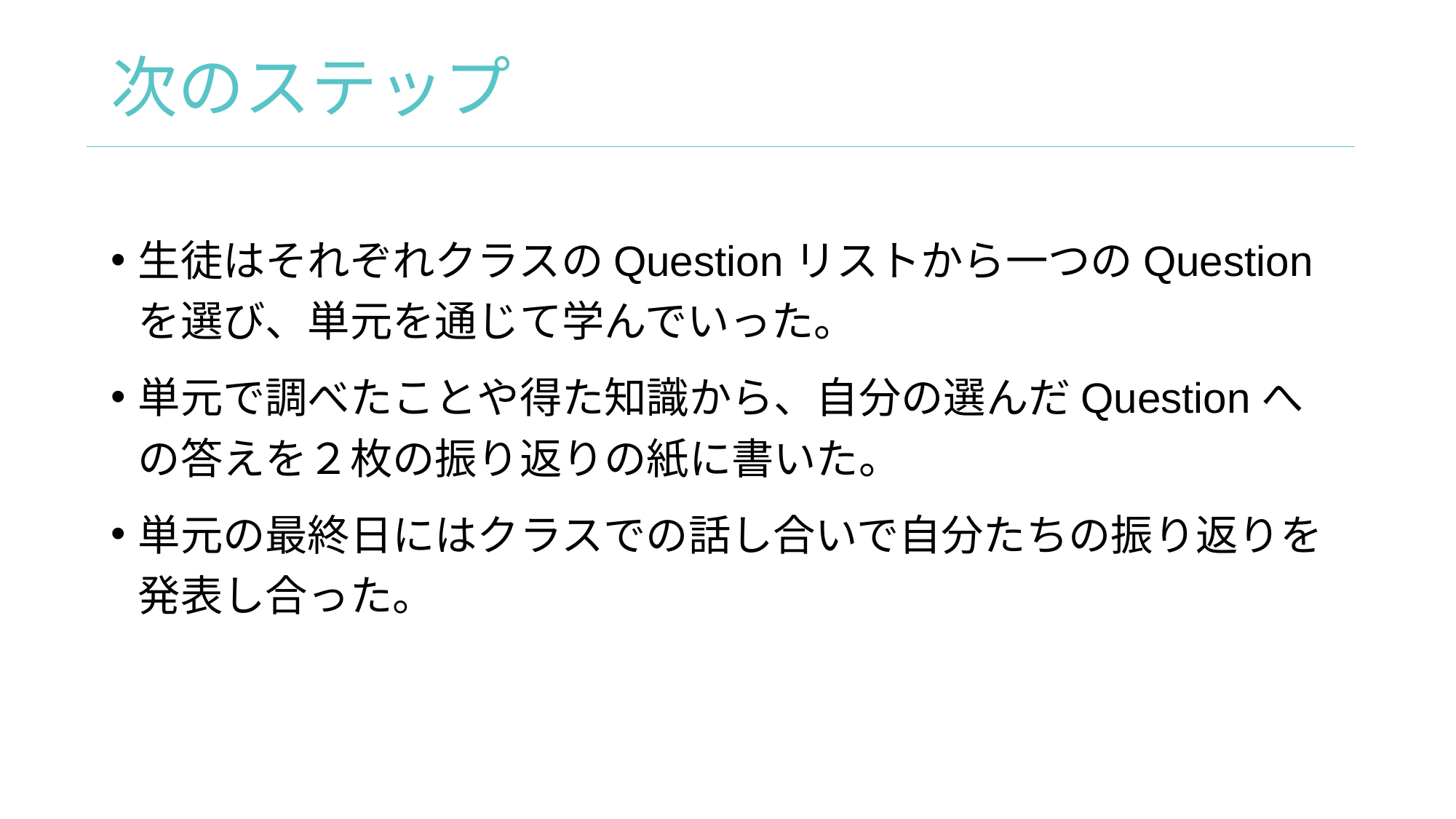

# 次のステップ
生徒はそれぞれクラスのQuestionリストから一つのQuestionを選び、単元を通じて学んでいった。
単元で調べたことや得た知識から、自分の選んだQuestionへの答えを２枚の振り返りの紙に書いた。
単元の最終日にはクラスでの話し合いで自分たちの振り返りを発表し合った。